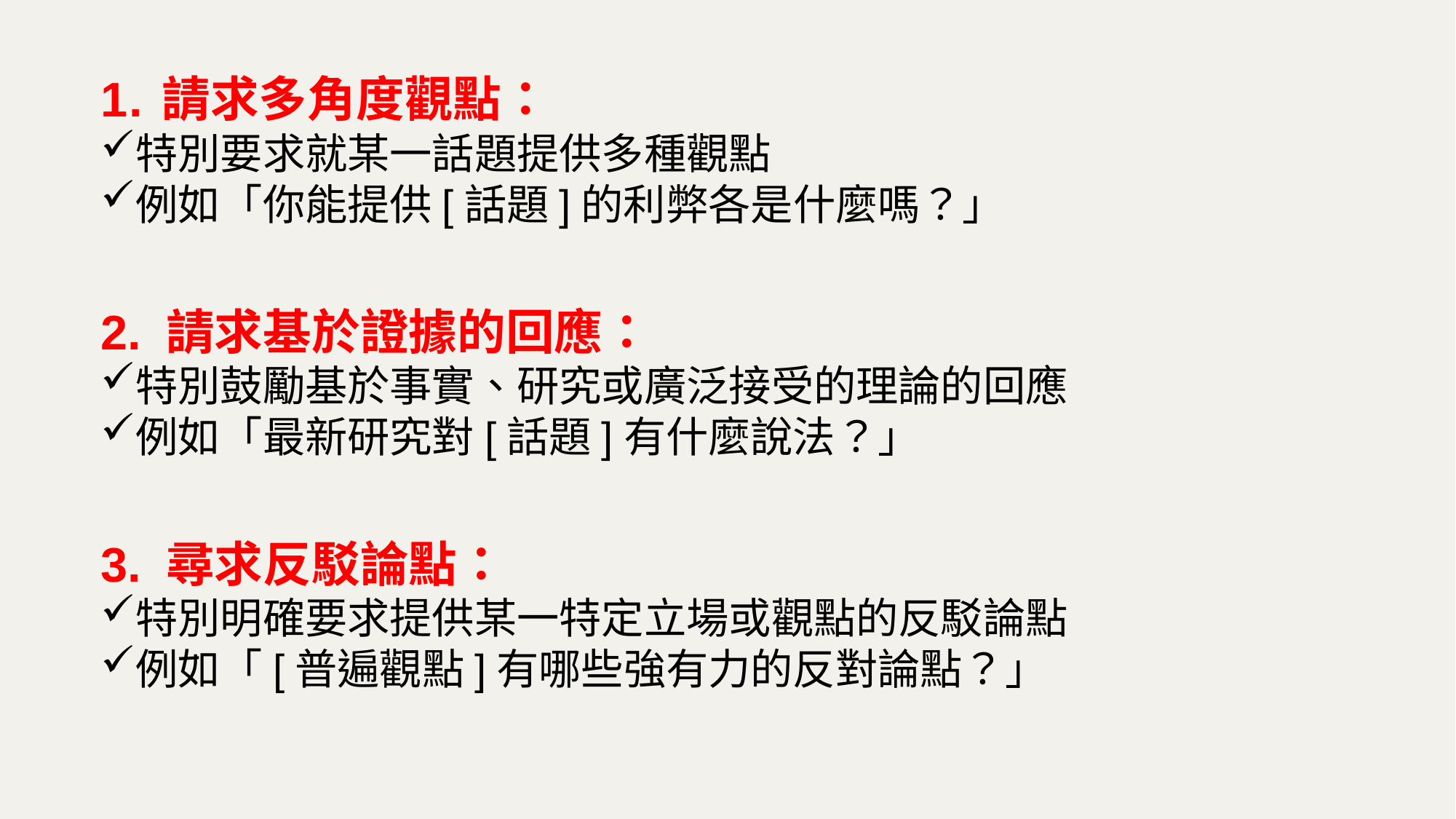

請求多角度觀點：
特別要求就某一話題提供多種觀點
例如「你能提供[話題]的利弊各是什麼嗎？」

2. 請求基於證據的回應：
特別鼓勵基於事實、研究或廣泛接受的理論的回應
例如「最新研究對[話題]有什麼說法？」

3. 尋求反駁論點：
特別明確要求提供某一特定立場或觀點的反駁論點
例如「[普遍觀點]有哪些強有力的反對論點？」